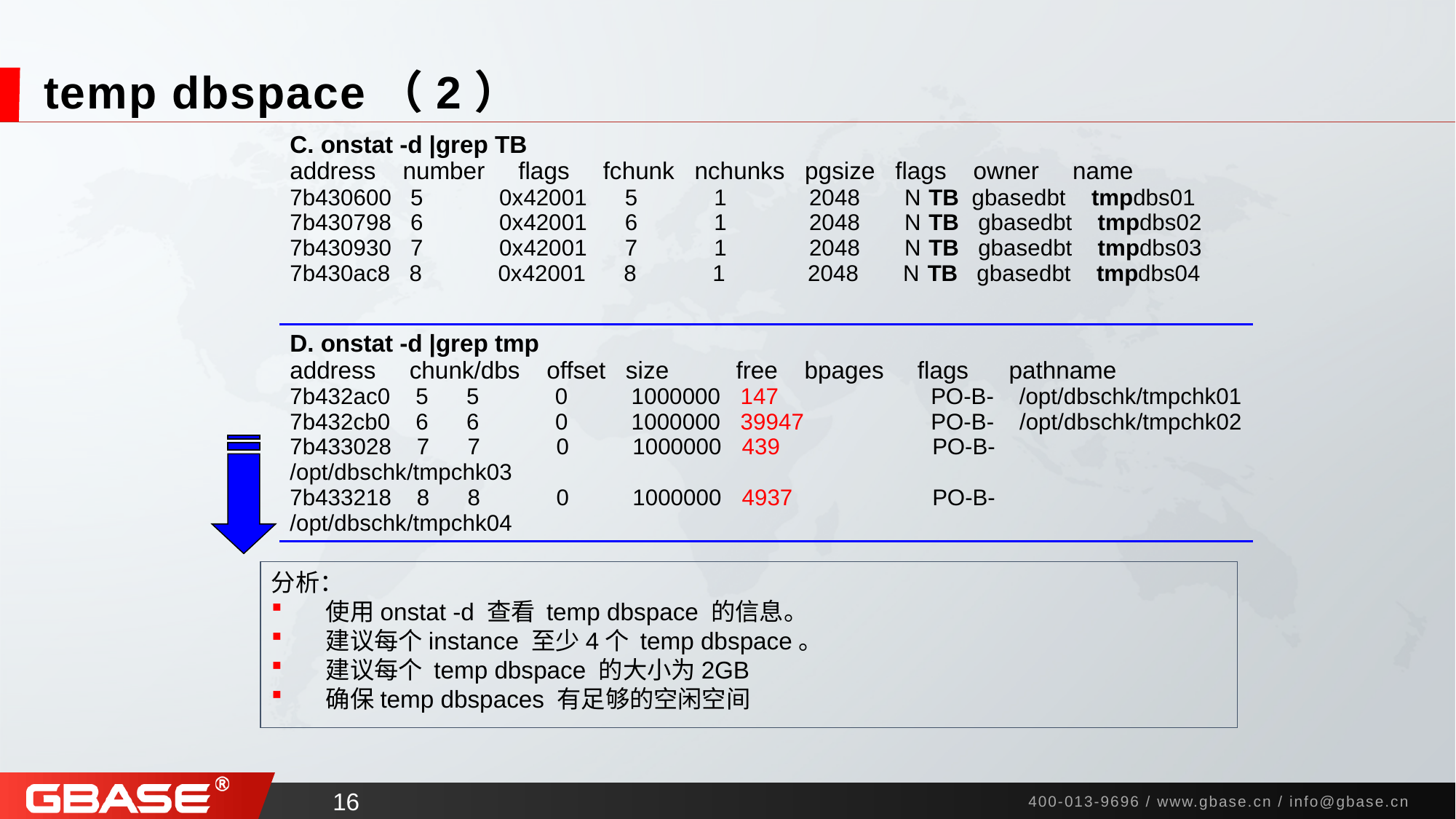

# temp dbspace（2）
| C. onstat -d |grep TB address number flags fchunk nchunks pgsize flags owner name 7b430600 5 0x42001 5 1 2048 N TB gbasedbt tmpdbs01 7b430798 6 0x42001 6 1 2048 N TB gbasedbt tmpdbs02 7b430930 7 0x42001 7 1 2048 N TB gbasedbt tmpdbs03 7b430ac8 8 0x42001 8 1 2048 N TB gbasedbt tmpdbs04 |
| --- |
| D. onstat -d |grep tmp address chunk/dbs offset size free bpages flags pathname 7b432ac0 5 5 0 1000000 147 PO-B- /opt/dbschk/tmpchk01 7b432cb0 6 6 0 1000000 39947 PO-B- /opt/dbschk/tmpchk02 7b433028 7 7 0 1000000 439 PO-B- /opt/dbschk/tmpchk03 7b433218 8 8 0 1000000 4937 PO-B- /opt/dbschk/tmpchk04 |

分析：
使用onstat -d 查看 temp dbspace 的信息。
建议每个instance 至少4个 temp dbspace。
建议每个 temp dbspace 的大小为2GB
确保temp dbspaces 有足够的空闲空间